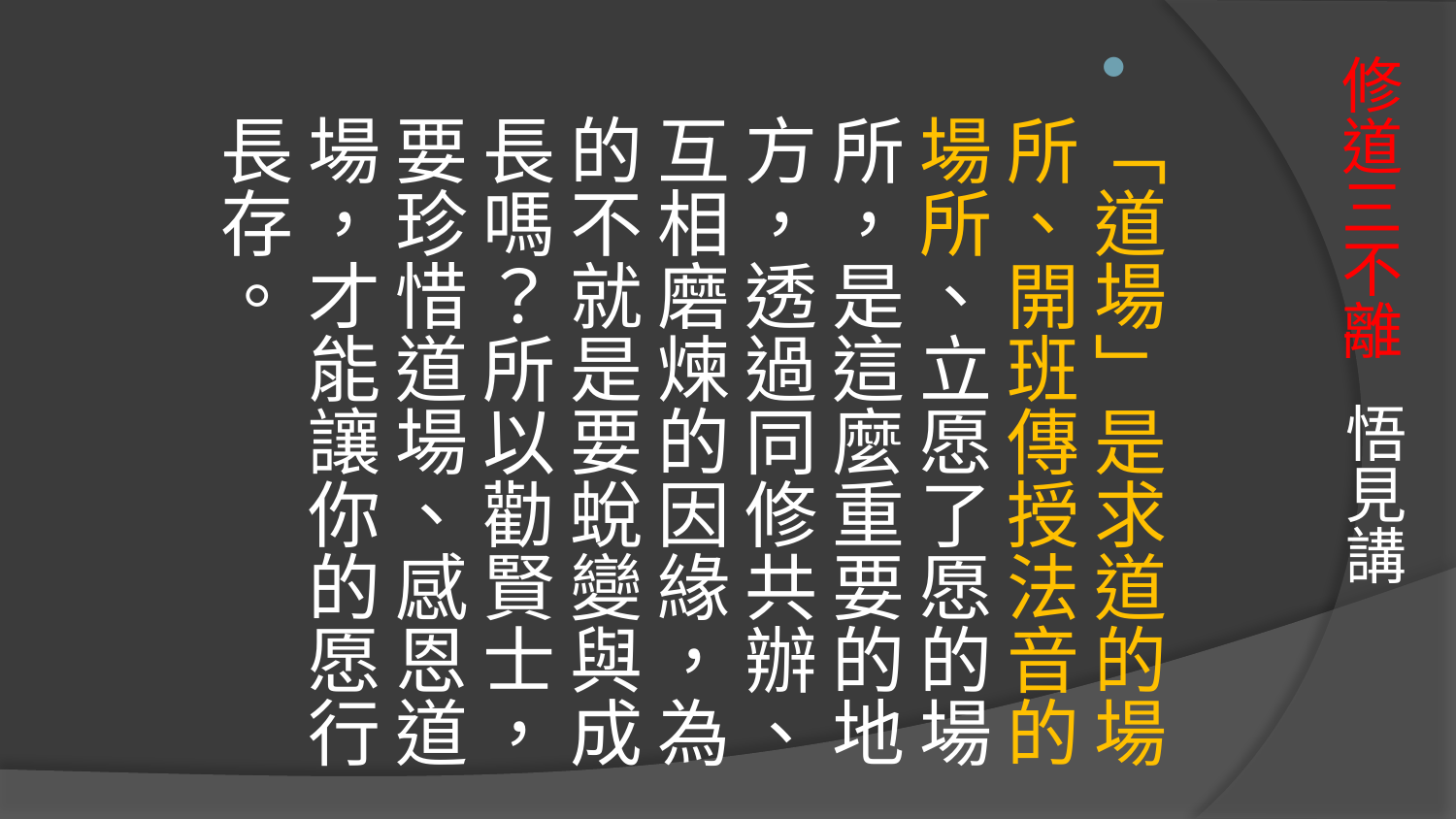

「道場」是求道的場所、開班傳授法音的場所、立愿了愿的場所，是這麼重要的地方，透過同修共辦、互相磨煉的因緣，為的不就是要蛻變與成長嗎？所以勸賢士，要珍惜道場、感恩道場，才能讓你的愿行長存。

# 修道三不離   悟見講